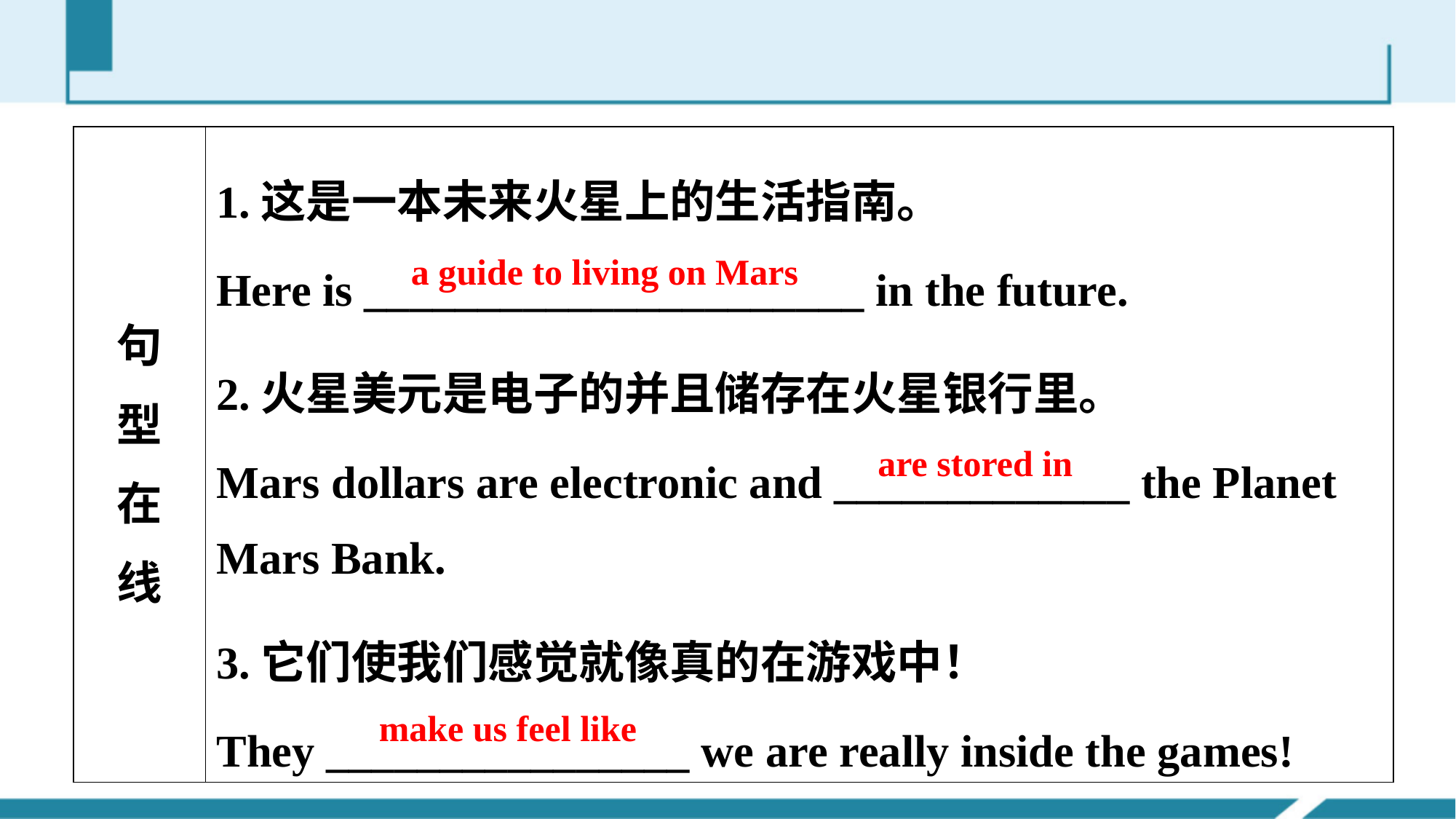

| 句 型 在 线 | 1.这是一本未来火星上的生活指南。 Here is \_\_\_\_\_\_\_\_\_\_\_\_\_\_\_\_\_\_\_\_\_\_ in the future. 2.火星美元是电子的并且储存在火星银行里。 Mars dollars are electronic and \_\_\_\_\_\_\_\_\_\_\_\_\_ the Planet Mars Bank. 3.它们使我们感觉就像真的在游戏中！ They \_\_\_\_\_\_\_\_\_\_\_\_\_\_\_\_ we are really inside the games! |
| --- | --- |
a guide to living on Mars

are stored in
make us feel like